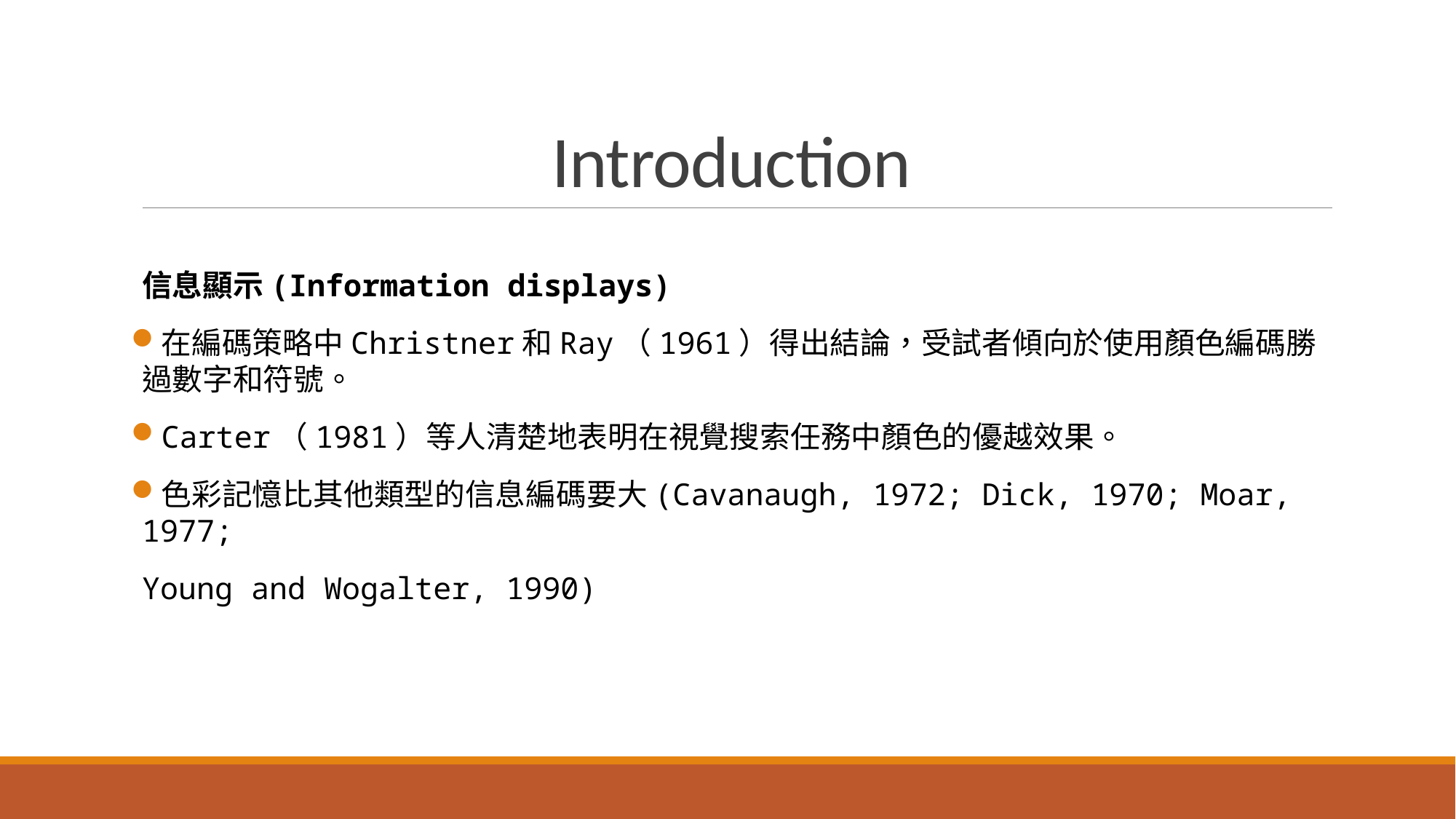

# Introduction
信息顯示(Information displays)
在編碼策略中Christner和Ray（1961）得出結論，受試者傾向於使用顏色編碼勝過數字和符號。
Carter（1981）等人清楚地表明在視覺搜索任務中顏色的優越效果。
色彩記憶比其他類型的信息編碼要大(Cavanaugh, 1972; Dick, 1970; Moar, 1977;
Young and Wogalter, 1990)